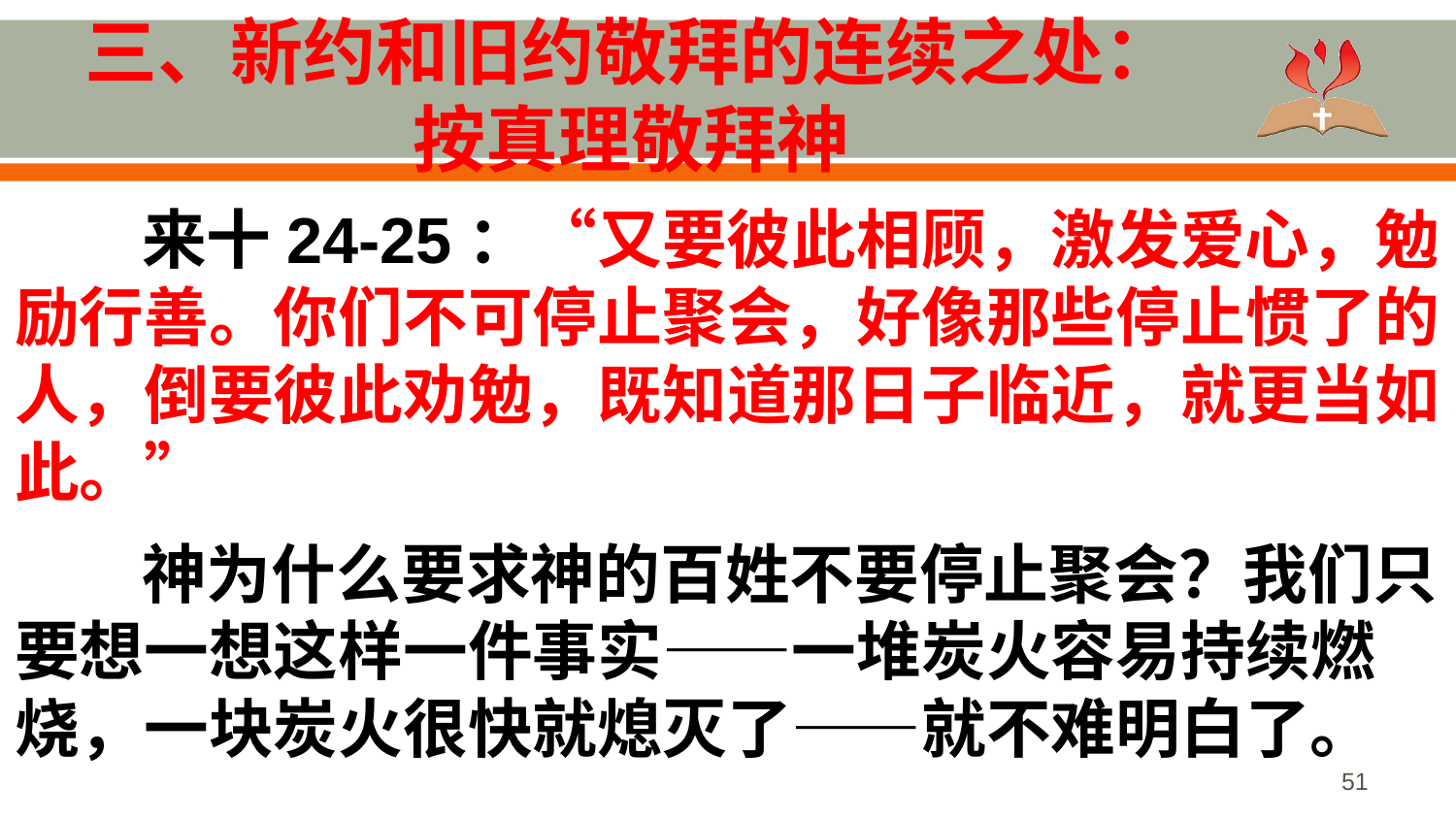

# 三、新约和旧约敬拜的连续之处：按真理敬拜神
来十24-25：“又要彼此相顾，激发爱心，勉励行善。你们不可停止聚会，好像那些停止惯了的人，倒要彼此劝勉，既知道那日子临近，就更当如此。”
神为什么要求神的百姓不要停止聚会？我们只要想一想这样一件事实——一堆炭火容易持续燃烧，一块炭火很快就熄灭了——就不难明白了。

51